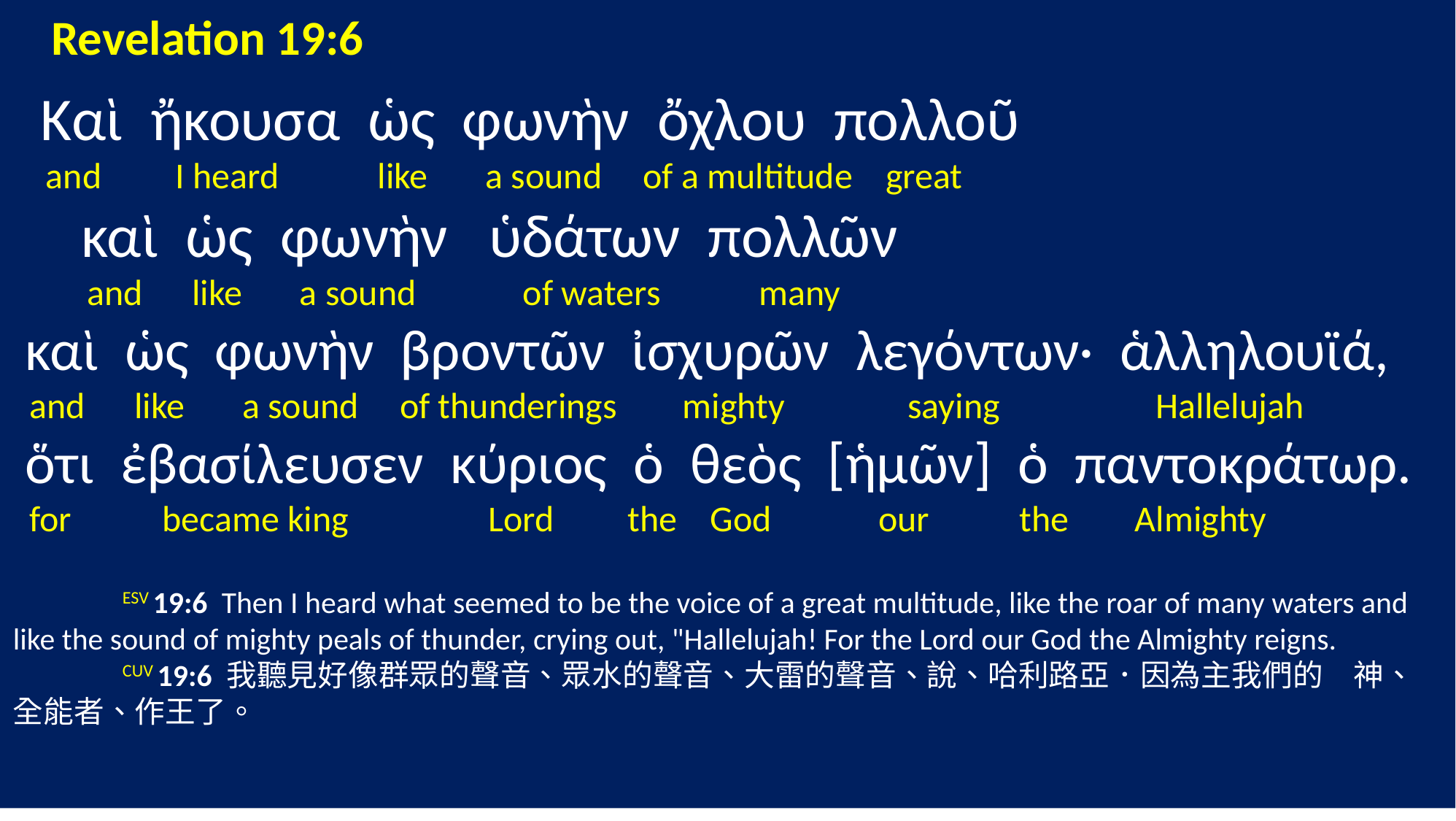

Revelation 19:6

  Καὶ  ἤκουσα  ὡς  φωνὴν  ὄχλου  πολλοῦ
    and         I heard            like       a sound     of a multitude    great
     καὶ  ὡς  φωνὴν   ὑδάτων  πολλῶν
         and      like       a sound             of waters            many
 καὶ  ὡς  φωνὴν  βροντῶν  ἰσχυρῶν  λεγόντων·  ἁλληλουϊά,
  and      like       a sound     of thunderings        mighty               saying                   Hallelujah
 ὅτι  ἐβασίλευσεν  κύριος  ὁ  θεὸς  [ἡμῶν]  ὁ  παντοκράτωρ.
  for           became king                 Lord         the    God             our           the        Almighty

	ESV 19:6  Then I heard what seemed to be the voice of a great multitude, like the roar of many waters and like the sound of mighty peals of thunder, crying out, "Hallelujah! For the Lord our God the Almighty reigns.
	CUV 19:6 我聽見好像群眾的聲音、眾水的聲音、大雷的聲音、說、哈利路亞．因為主我們的　神、全能者、作王了。